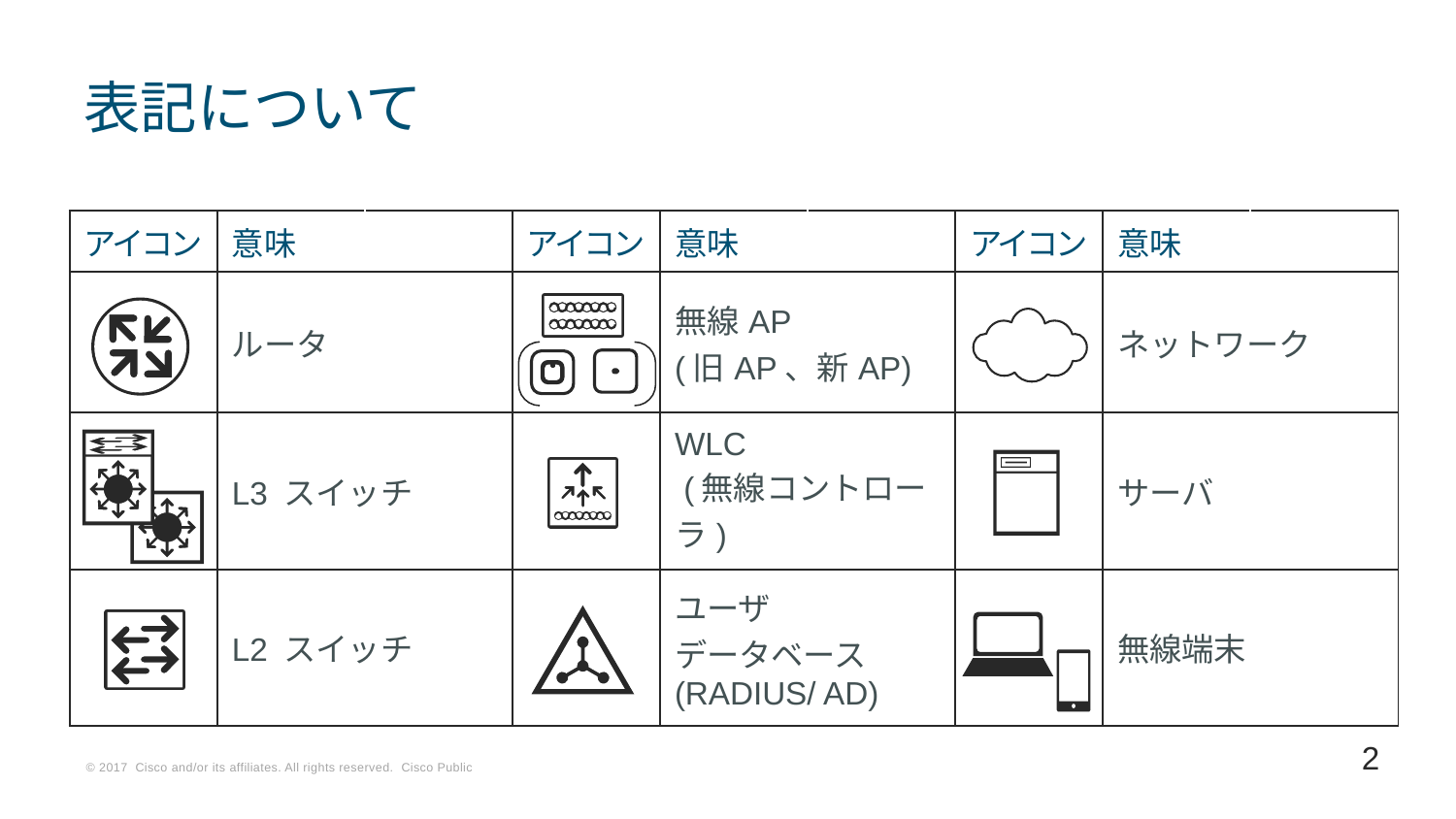

# 表記について
| アイコン | 意味 |  | アイコン | 意味 |  | アイコン | 意味 |  |
| --- | --- | --- | --- | --- | --- | --- | --- | --- |
|  | ルータ |  |  | 無線AP (旧AP、新AP) |  |  | ネットワーク |  |
|  | L3 スイッチ |  |  | WLC (無線コントローラ) |  |  | サーバ |  |
|  | L2 スイッチ |  |  | ユーザ データベース (RADIUS/ AD) |  |  | 無線端末 |  |